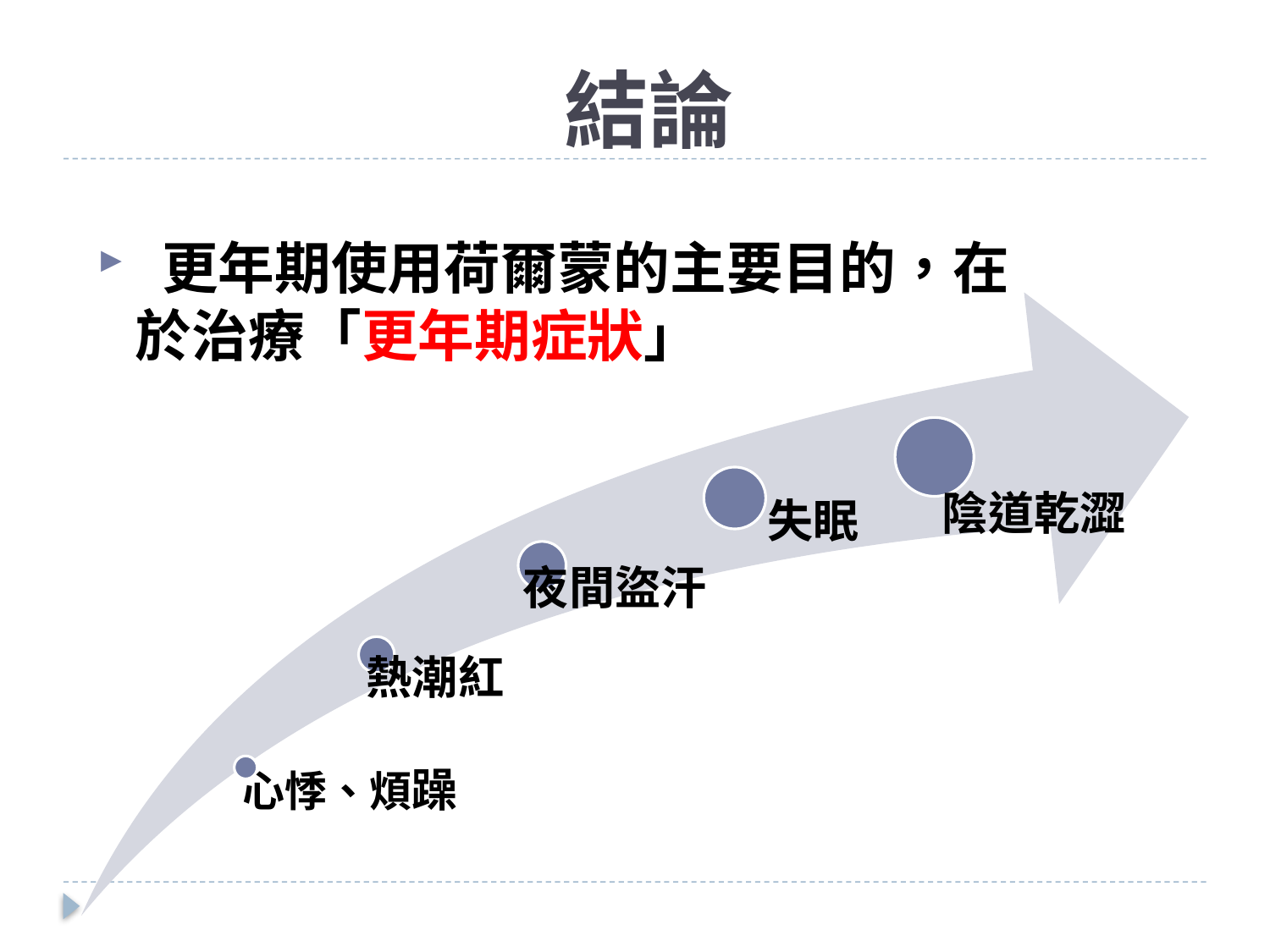

# 結論
 更年期使用荷爾蒙的主要目的，在於治療「更年期症狀」
心悸、煩躁
熱潮紅
夜間盜汗
失眠
陰道乾澀